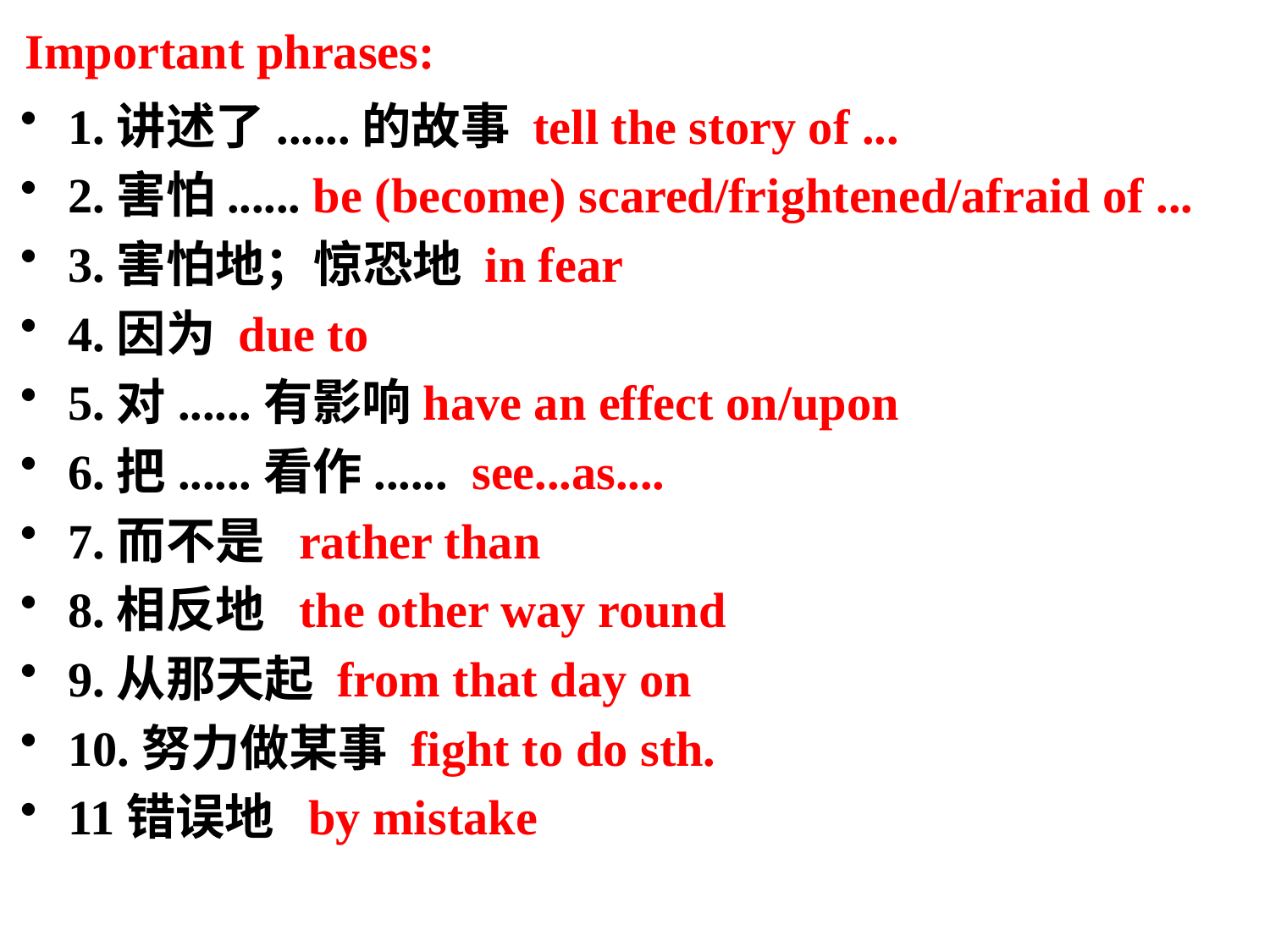

Important phrases:
1.讲述了......的故事 tell the story of ...
2.害怕...... be (become) scared/frightened/afraid of ...
3.害怕地；惊恐地 in fear
4.因为 due to
5.对......有影响have an effect on/upon
6.把......看作......  see...as....
7.而不是  rather than
8.相反地  the other way round
9.从那天起 from that day on
10.努力做某事 fight to do sth.
11错误地  by mistake